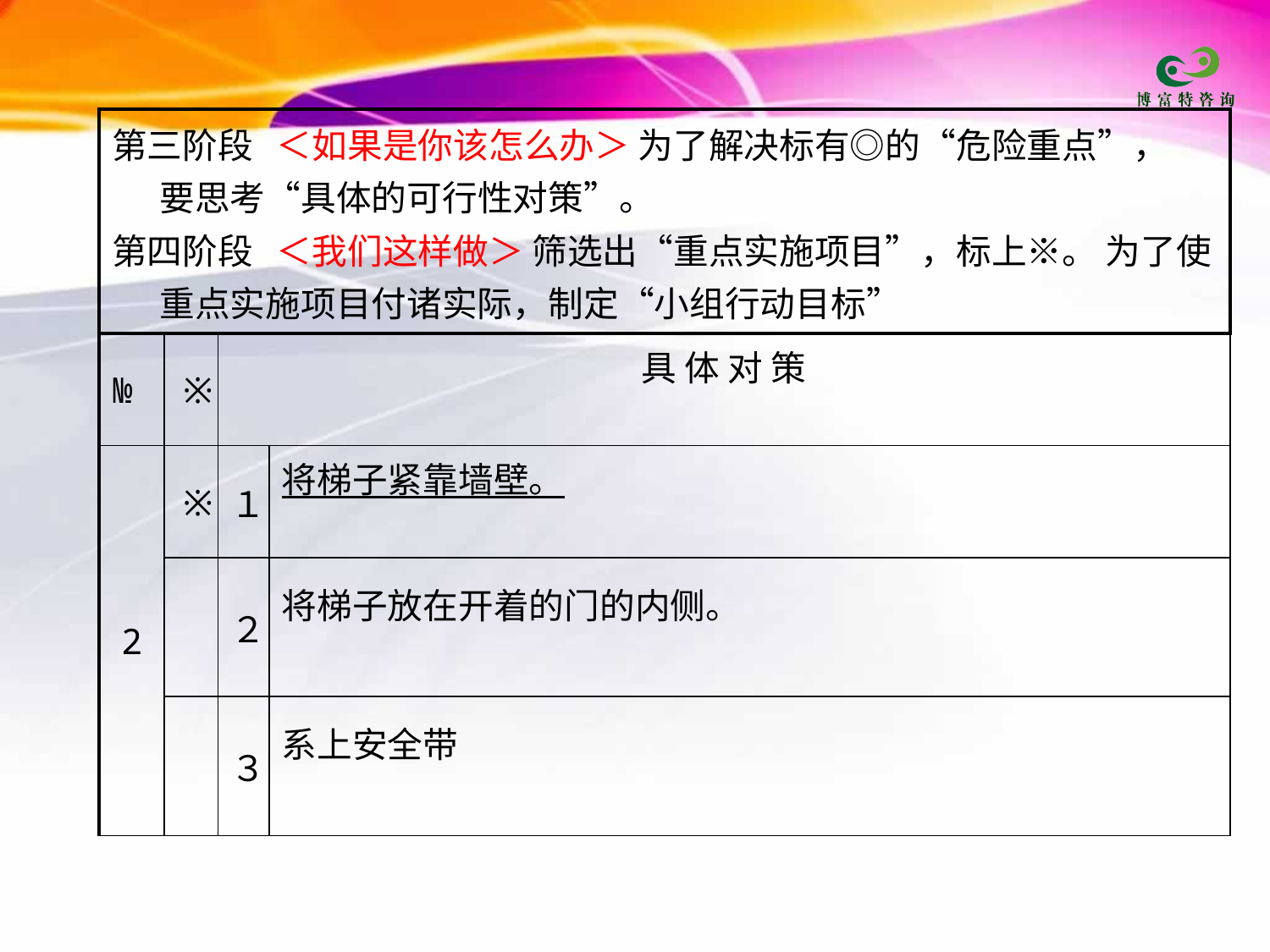

| 第三阶段 ＜如果是你该怎么办＞ 为了解决标有◎的“危险重点”， 要思考“具体的可行性对策”。 第四阶段 ＜我们这样做＞ 筛选出“重点实施项目”，标上※。 为了使重点实施项目付诸实际，制定“小组行动目标” |  |  |  |
| --- | --- | --- | --- |
| № | ※ | 具 体 对 策 |  |
| 2 | ※ | １ | 将梯子紧靠墙壁。 |
|  |  | ２ | 将梯子放在开着的门的内侧。 |
|  |  | ３ | 系上安全带 |